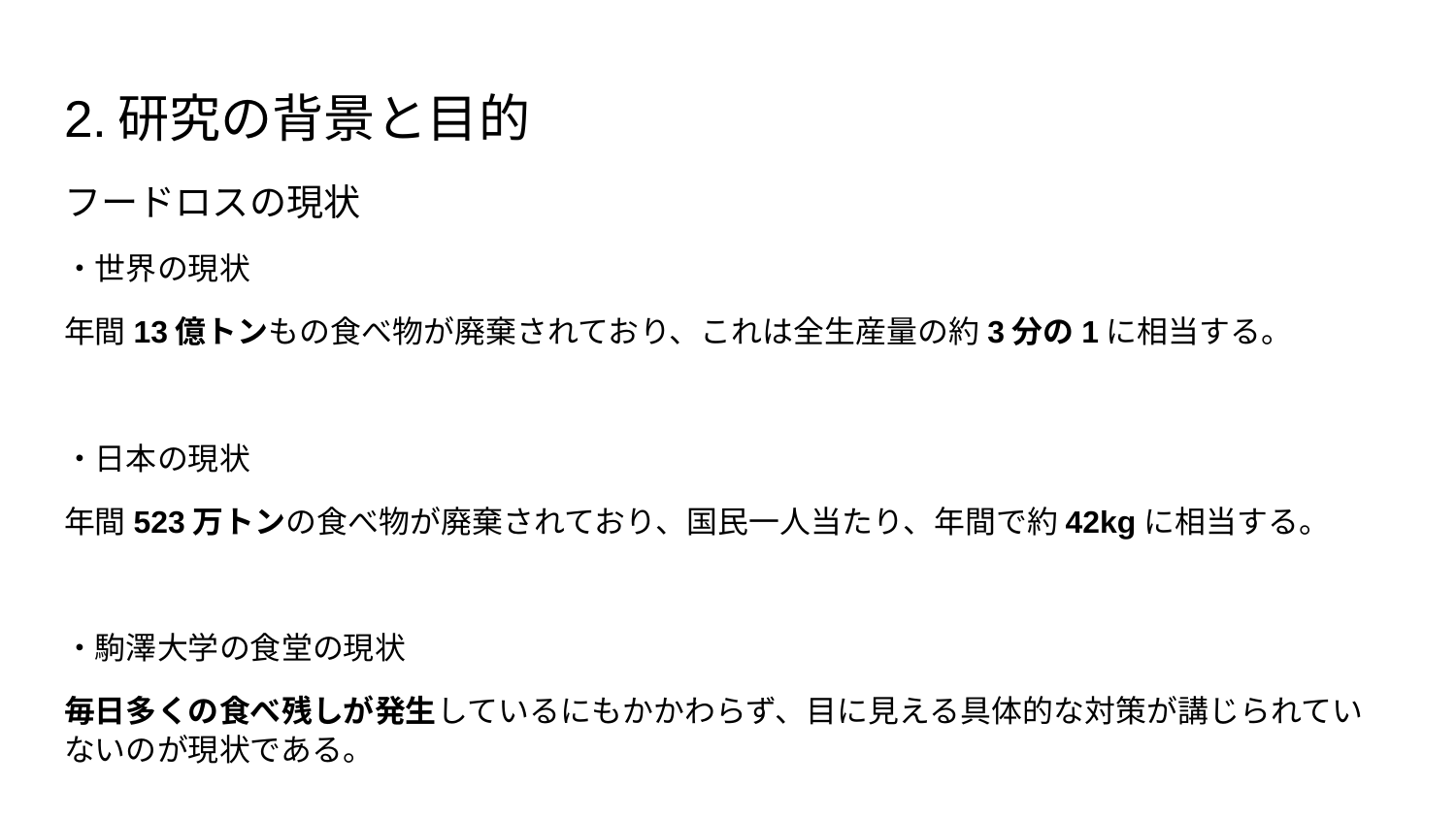

# 2.研究の背景と目的
フードロスの現状
・世界の現状
年間13億トンもの食べ物が廃棄されており、これは全生産量の約3分の1に相当する。

・日本の現状
年間523万トンの食べ物が廃棄されており、国民一人当たり、年間で約42kgに相当する。

・駒澤大学の食堂の現状
毎日多くの食べ残しが発生しているにもかかわらず、目に見える具体的な対策が講じられていないのが現状である。